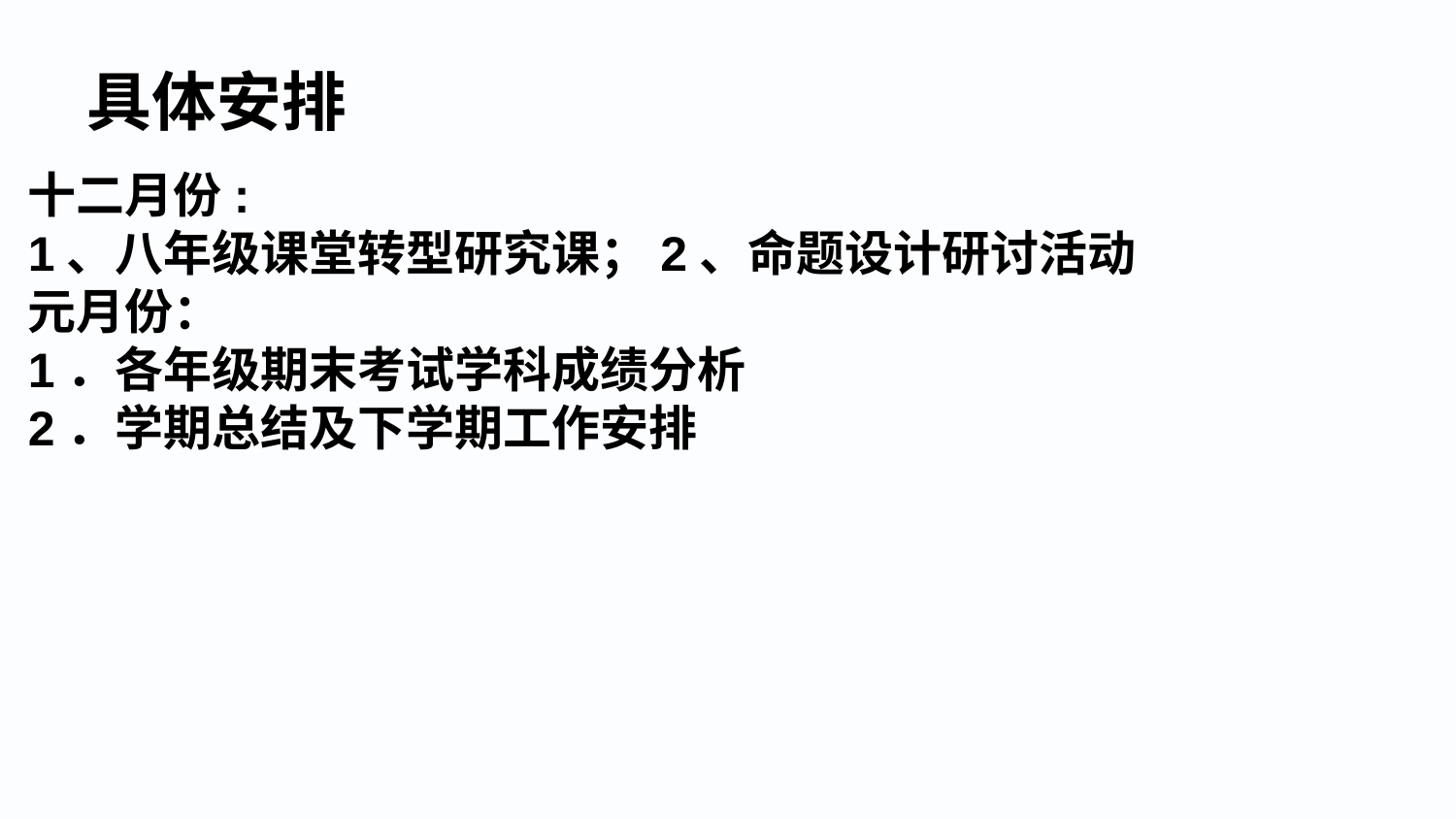

具体安排
十二月份:
1、八年级课堂转型研究课；2、命题设计研讨活动
元月份：
1．各年级期末考试学科成绩分析
2．学期总结及下学期工作安排